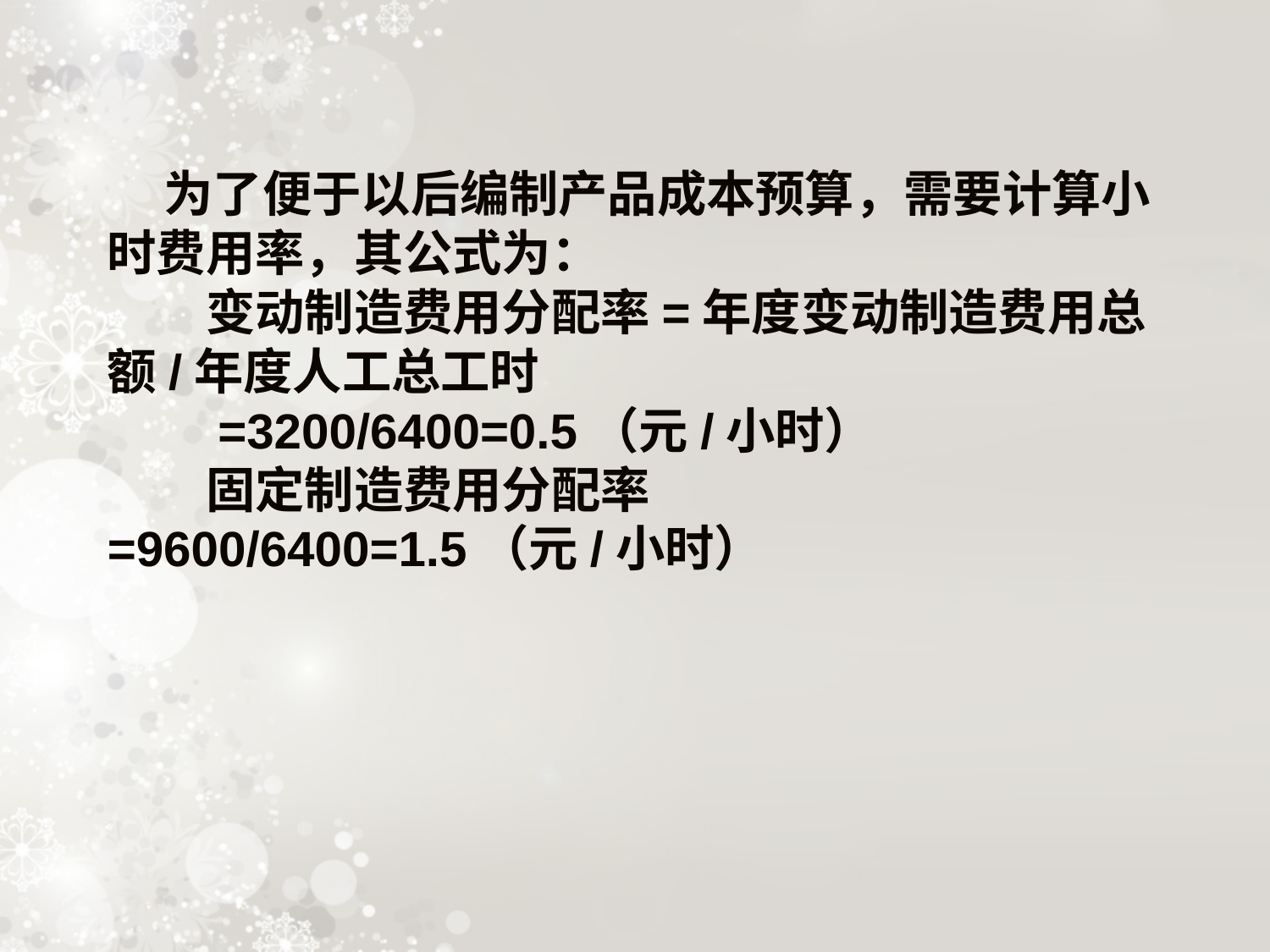

为了便于以后编制产品成本预算，需要计算小时费用率，其公式为：
　　变动制造费用分配率=年度变动制造费用总额/年度人工总工时
　　=3200/6400=0.5（元/小时）
　　固定制造费用分配率=9600/6400=1.5（元/小时）